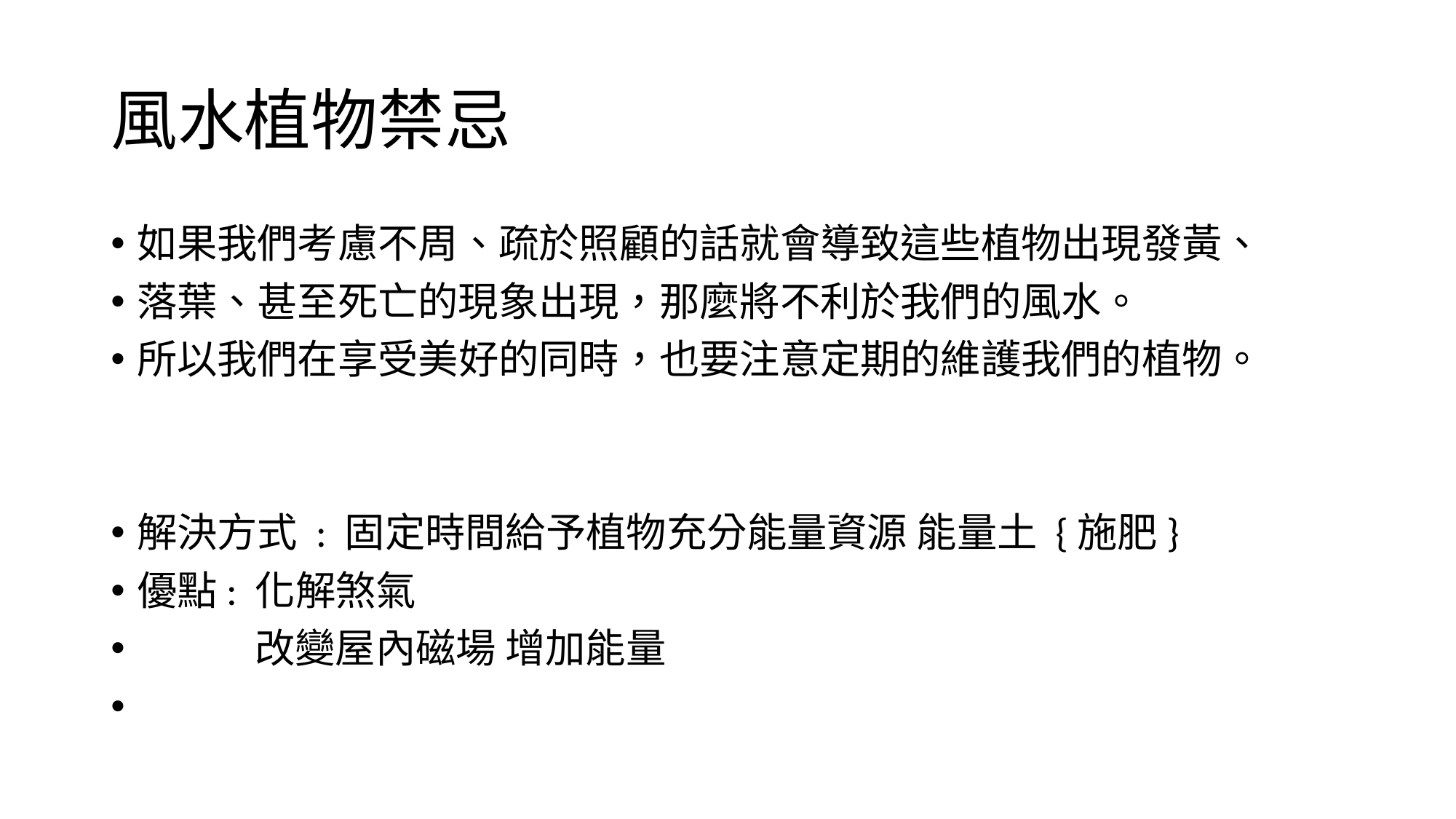

# 風水植物禁忌
如果我們考慮不周、疏於照顧的話就會導致這些植物出現發黃、
落葉、甚至死亡的現象出現，那麼將不利於我們的風水。
所以我們在享受美好的同時，也要注意定期的維護我們的植物。

解決方式 : 固定時間給予植物充分能量資源 能量土 {施肥}
優點: 化解煞氣
            改變屋內磁場 增加能量